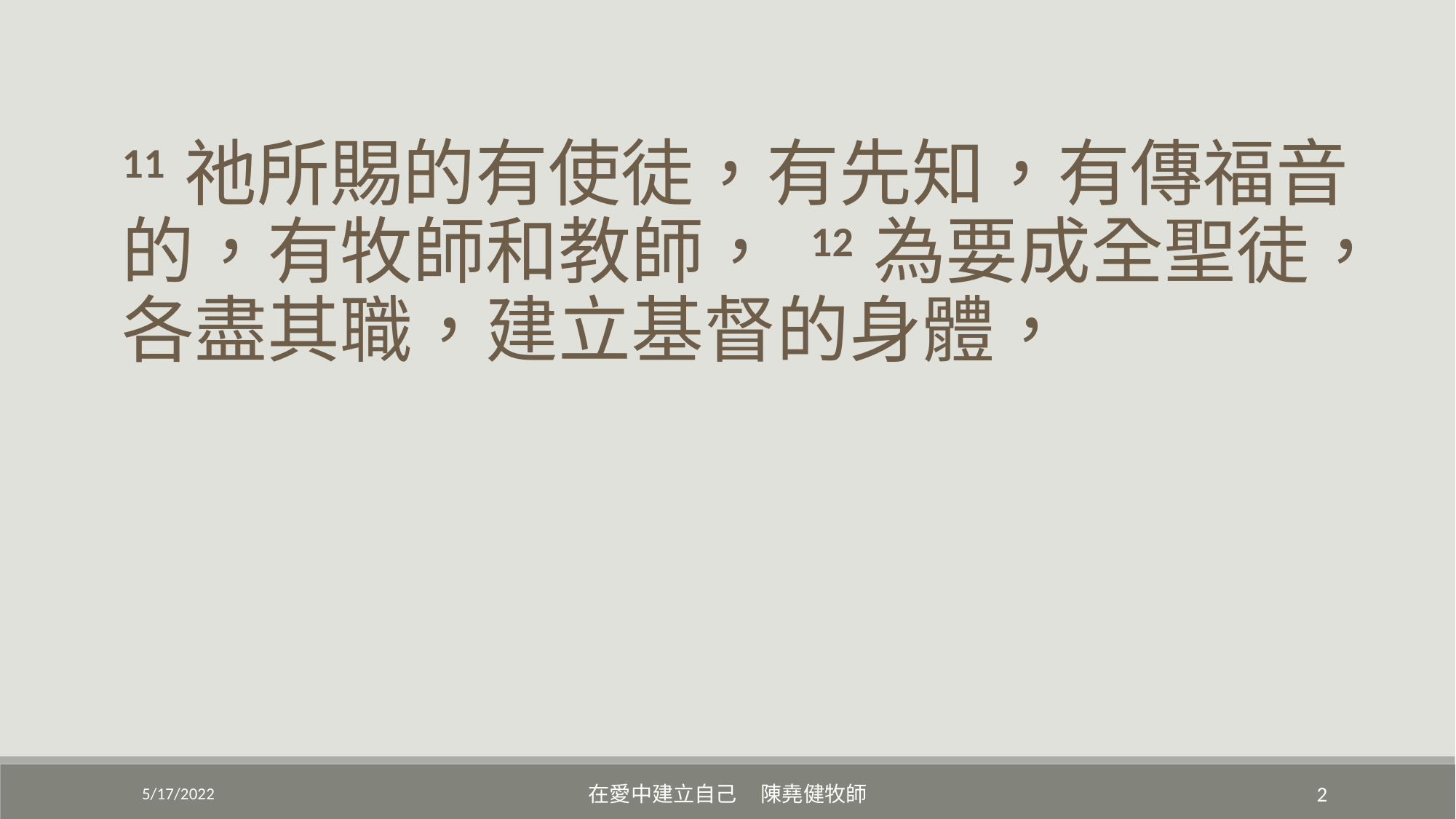

11 祂所賜的有使徒，有先知，有傳福音的，有牧師和教師， 12 為要成全聖徒，各盡其職，建立基督的身體，
5/17/2022
在愛中建立自己     陳堯健牧師
2